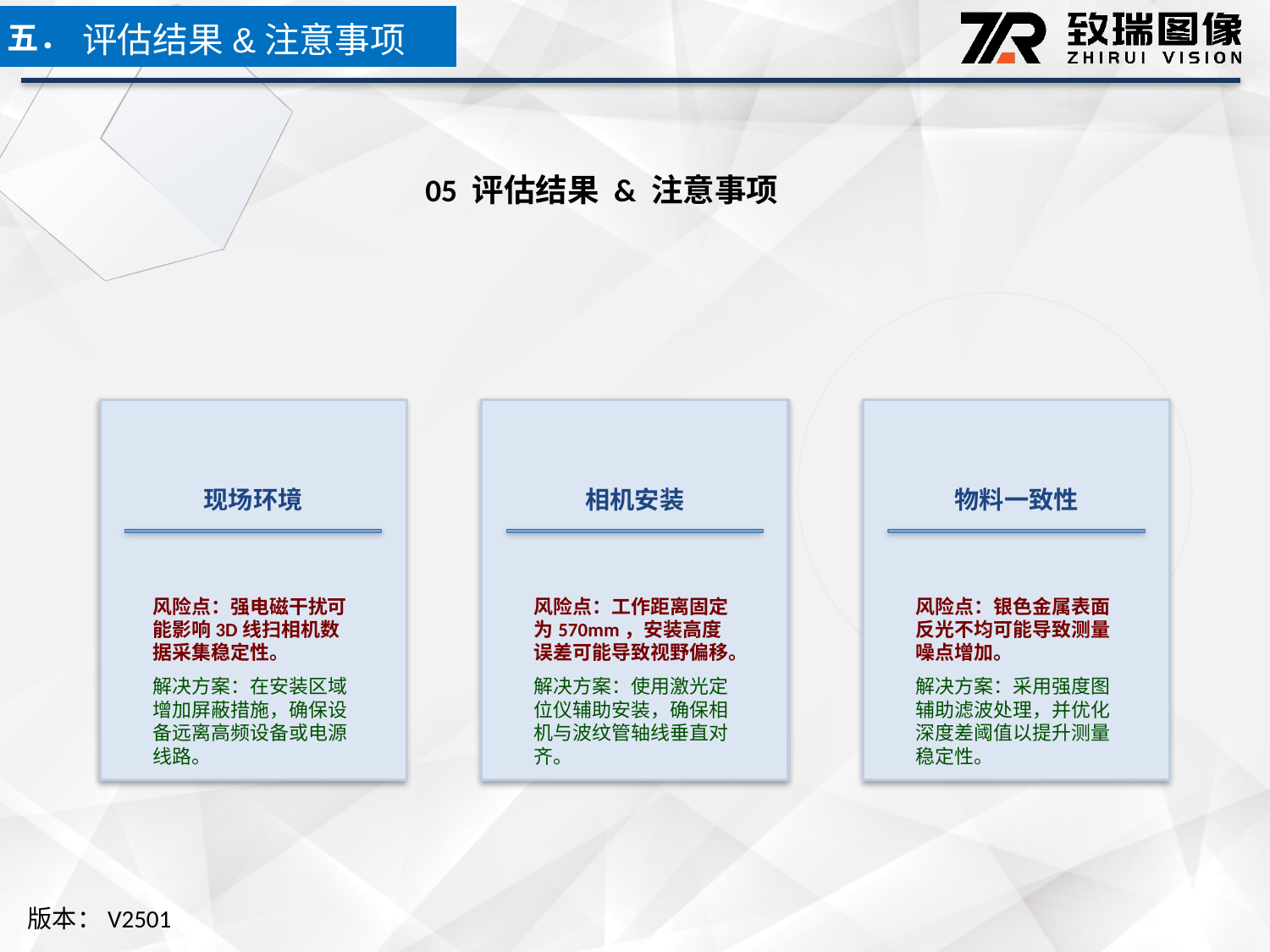

五．
评估结果&注意事项

05 评估结果 & 注意事项

现场环境

相机安装

物料一致性

风险点：强电磁干扰可能影响3D线扫相机数据采集稳定性。
解决方案：在安装区域增加屏蔽措施，确保设备远离高频设备或电源线路。

风险点：工作距离固定为570mm，安装高度误差可能导致视野偏移。
解决方案：使用激光定位仪辅助安装，确保相机与波纹管轴线垂直对齐。

风险点：银色金属表面反光不均可能导致测量噪点增加。
解决方案：采用强度图辅助滤波处理，并优化深度差阈值以提升测量稳定性。